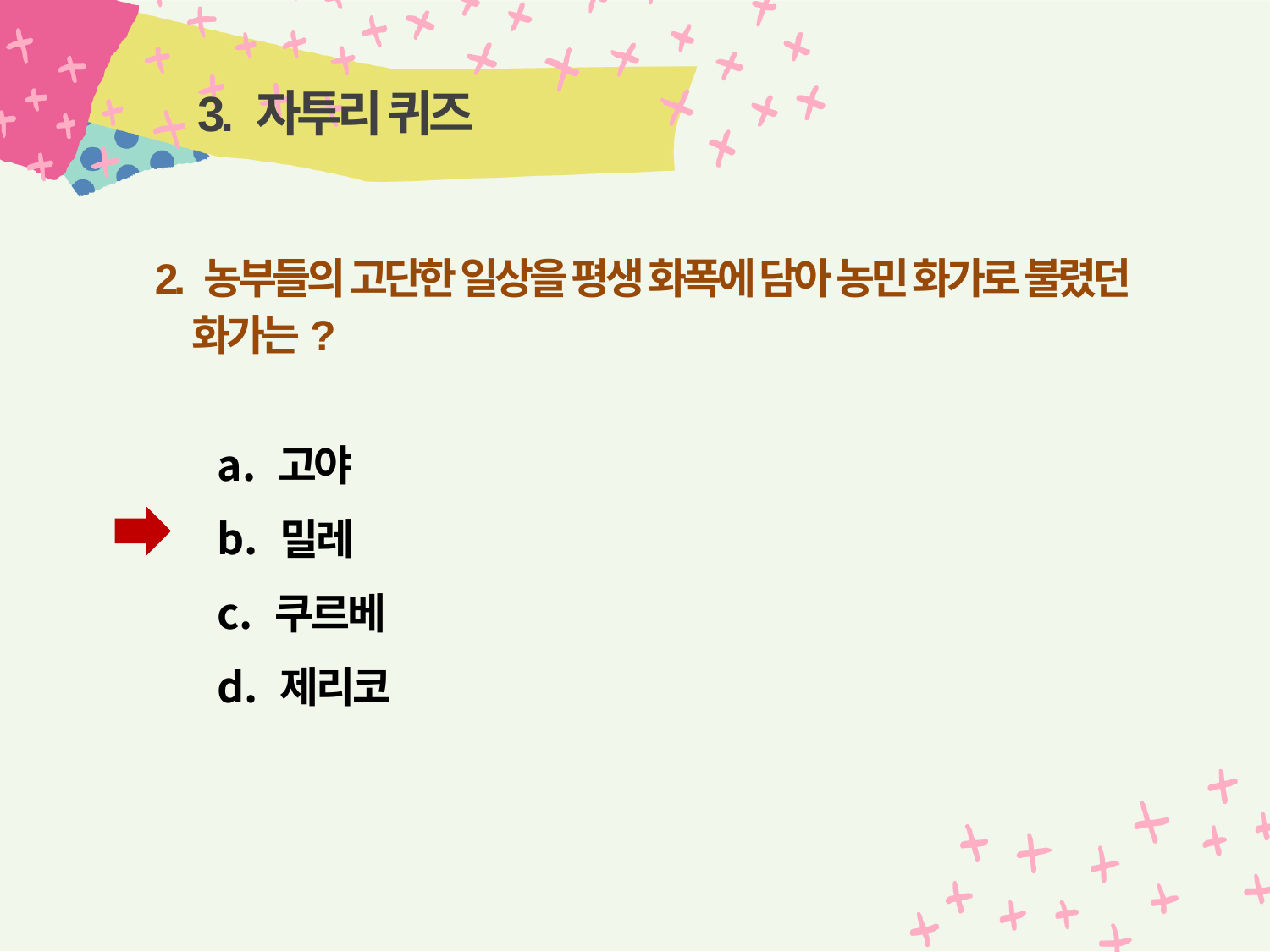

# 3. 자투리 퀴즈
2. 농부들의 고단한 일상을 평생 화폭에 담아 농민 화가로 불렸던 화가는?

 고야
 밀레
 쿠르베
 제리코